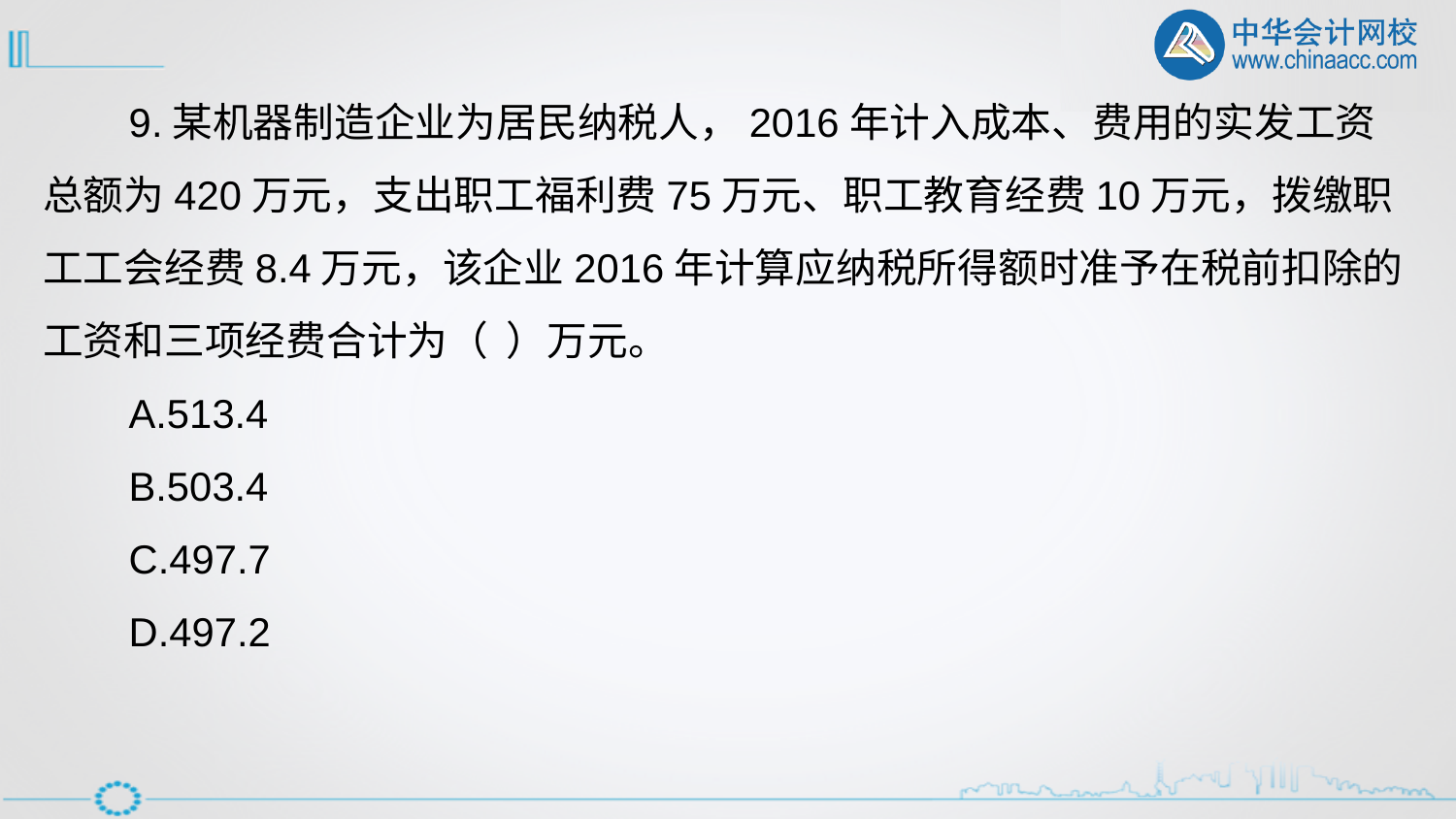

9.某机器制造企业为居民纳税人，2016年计入成本、费用的实发工资总额为420万元，支出职工福利费75万元、职工教育经费10万元，拨缴职工工会经费8.4万元，该企业2016年计算应纳税所得额时准予在税前扣除的工资和三项经费合计为（  ）万元。
A.513.4
B.503.4
C.497.7
D.497.2